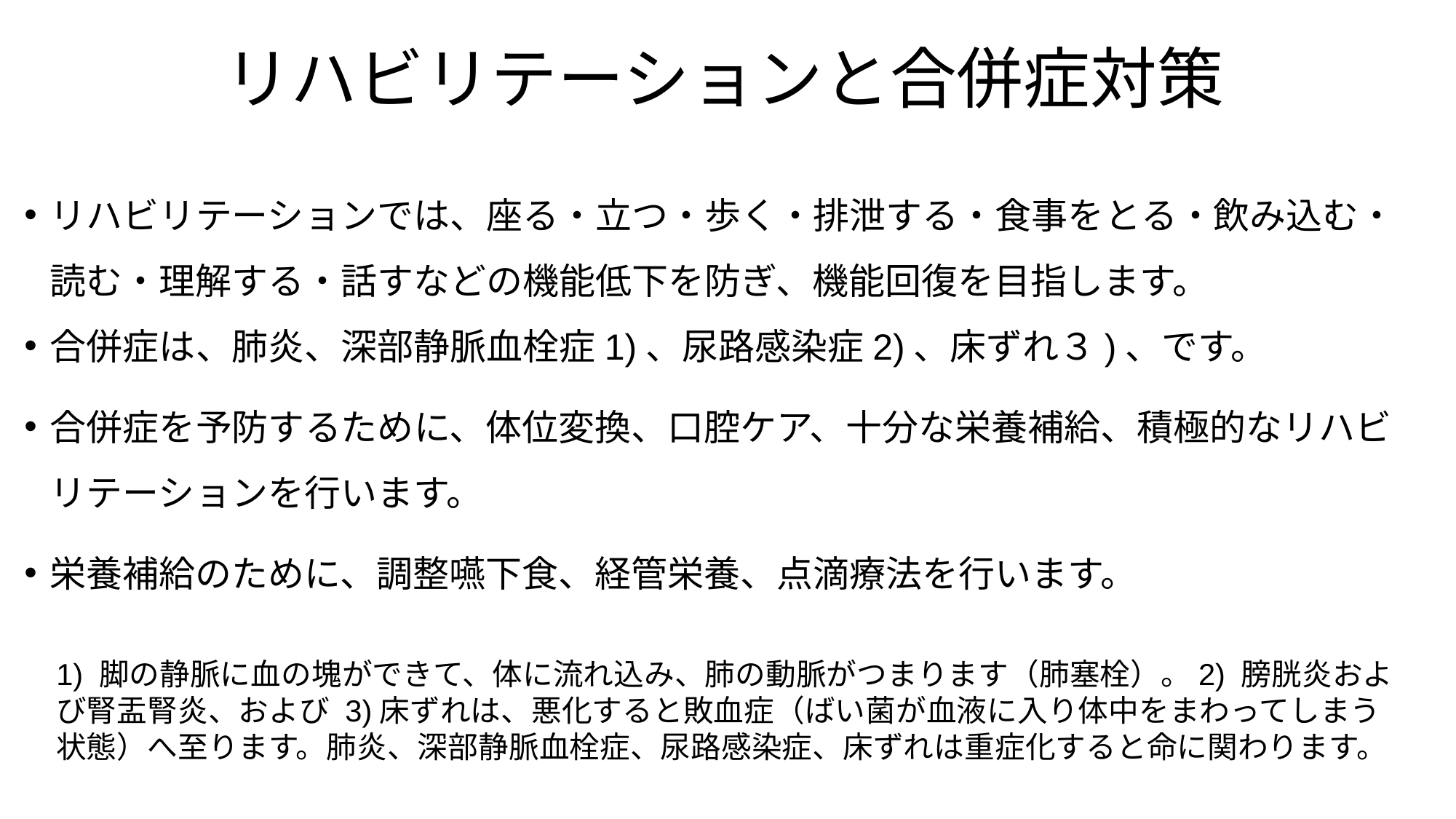

# リハビリテーションと合併症対策
リハビリテーションでは、座る・立つ・歩く・排泄する・食事をとる・飲み込む・読む・理解する・話すなどの機能低下を防ぎ、機能回復を目指します。
合併症は、肺炎、深部静脈血栓症1)、尿路感染症2)、床ずれ３)、です。
合併症を予防するために、体位変換、口腔ケア、十分な栄養補給、積極的なリハビリテーションを行います。
栄養補給のために、調整嚥下食、経管栄養、点滴療法を行います。

1) 脚の静脈に血の塊ができて、体に流れ込み、肺の動脈がつまります（肺塞栓）。2) 膀胱炎および腎盂腎炎、および 3)床ずれは、悪化すると敗血症（ばい菌が血液に入り体中をまわってしまう状態）へ至ります。肺炎、深部静脈血栓症、尿路感染症、床ずれは重症化すると命に関わります。